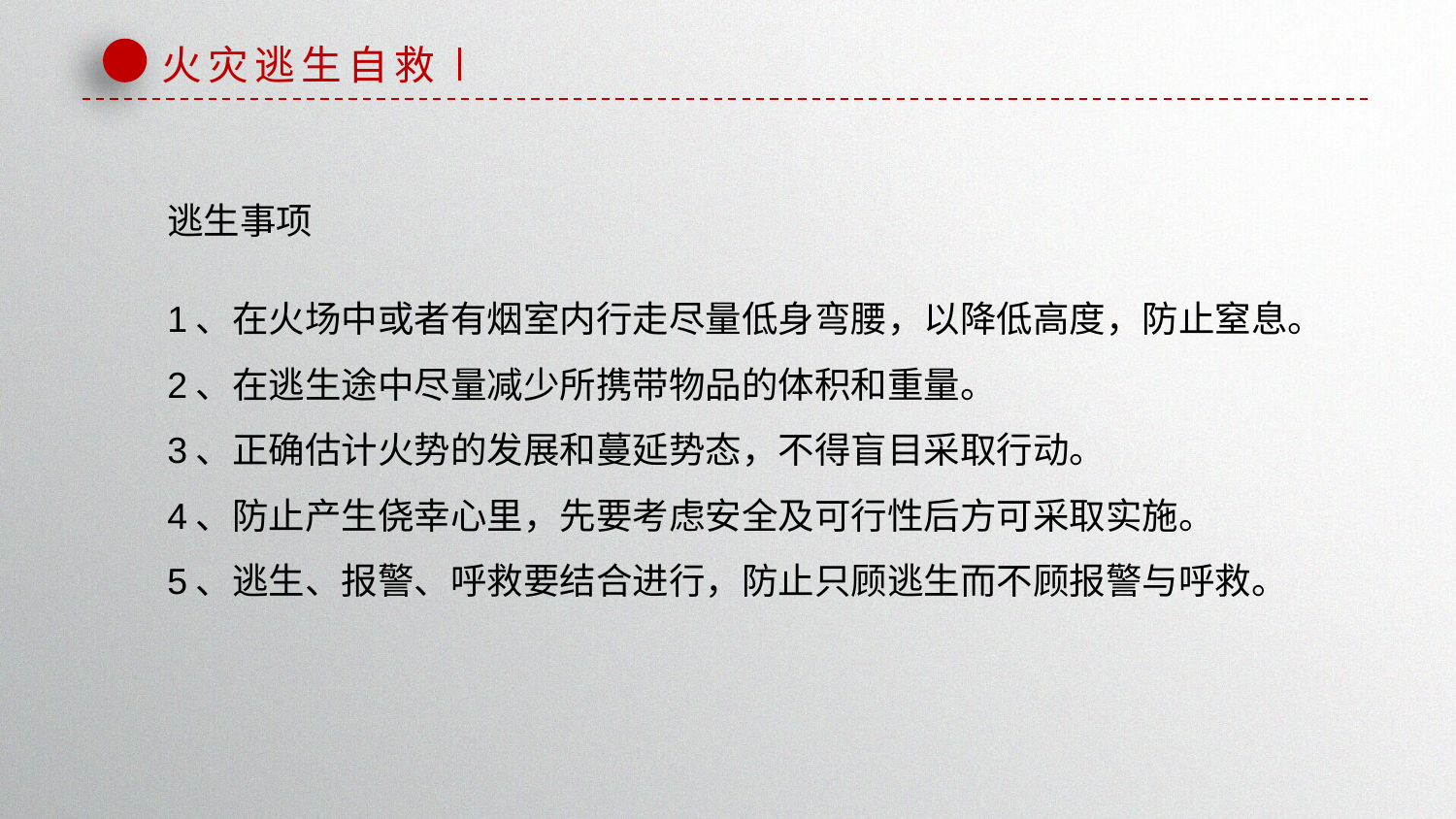

火灾逃生自救

逃生事项
1、在火场中或者有烟室内行走尽量低身弯腰，以降低高度，防止窒息。
2、在逃生途中尽量减少所携带物品的体积和重量。
3、正确估计火势的发展和蔓延势态，不得盲目采取行动。
4、防止产生侥幸心里，先要考虑安全及可行性后方可采取实施。
5、逃生、报警、呼救要结合进行，防止只顾逃生而不顾报警与呼救。